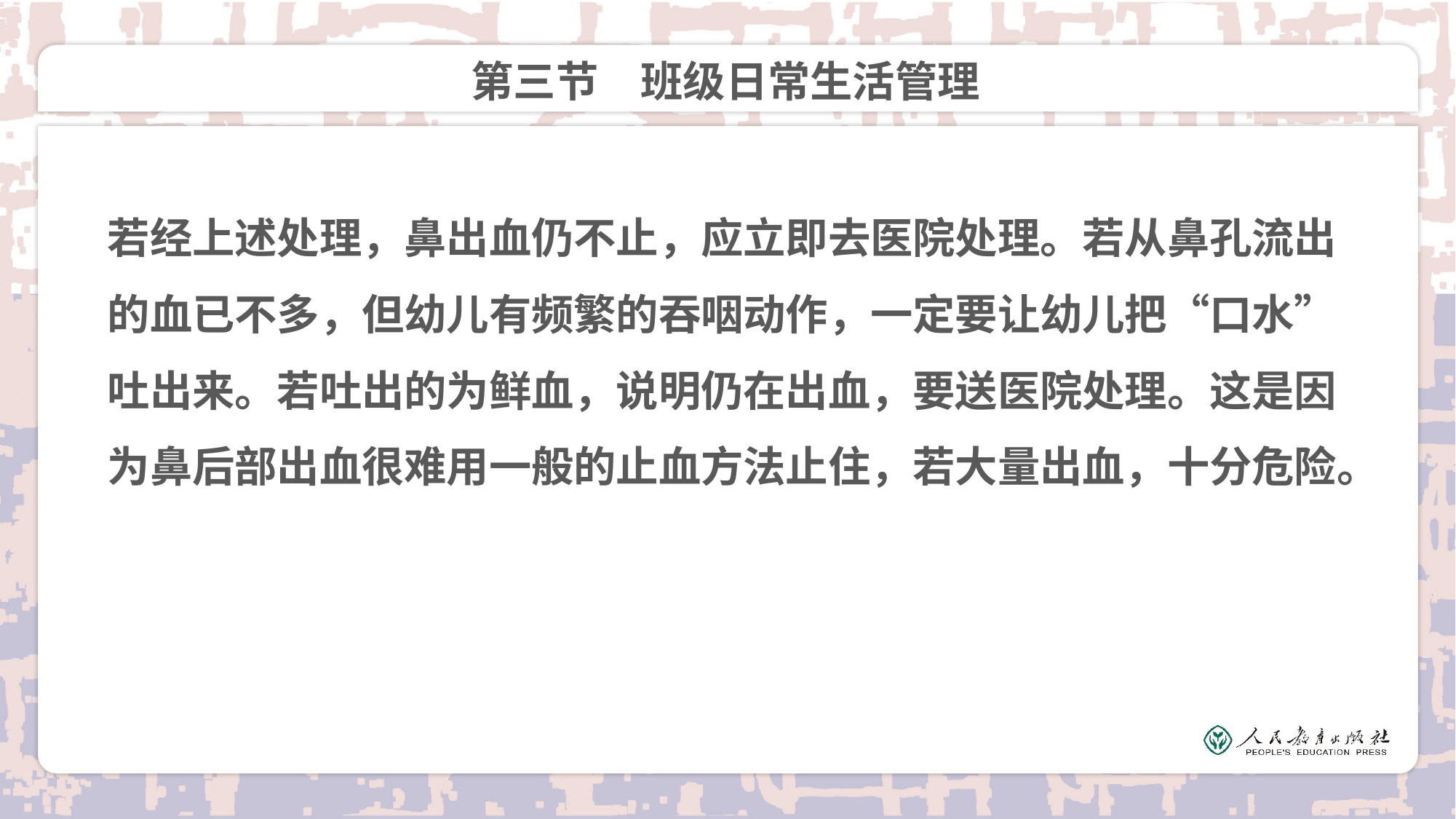

# 第三节　班级日常生活管理
若经上述处理，鼻出血仍不止，应立即去医院处理。若从鼻孔流出的血已不多，但幼儿有频繁的吞咽动作，一定要让幼儿把“口水”吐出来。若吐出的为鲜血，说明仍在出血，要送医院处理。这是因为鼻后部出血很难用一般的止血方法止住，若大量出血，十分危险。